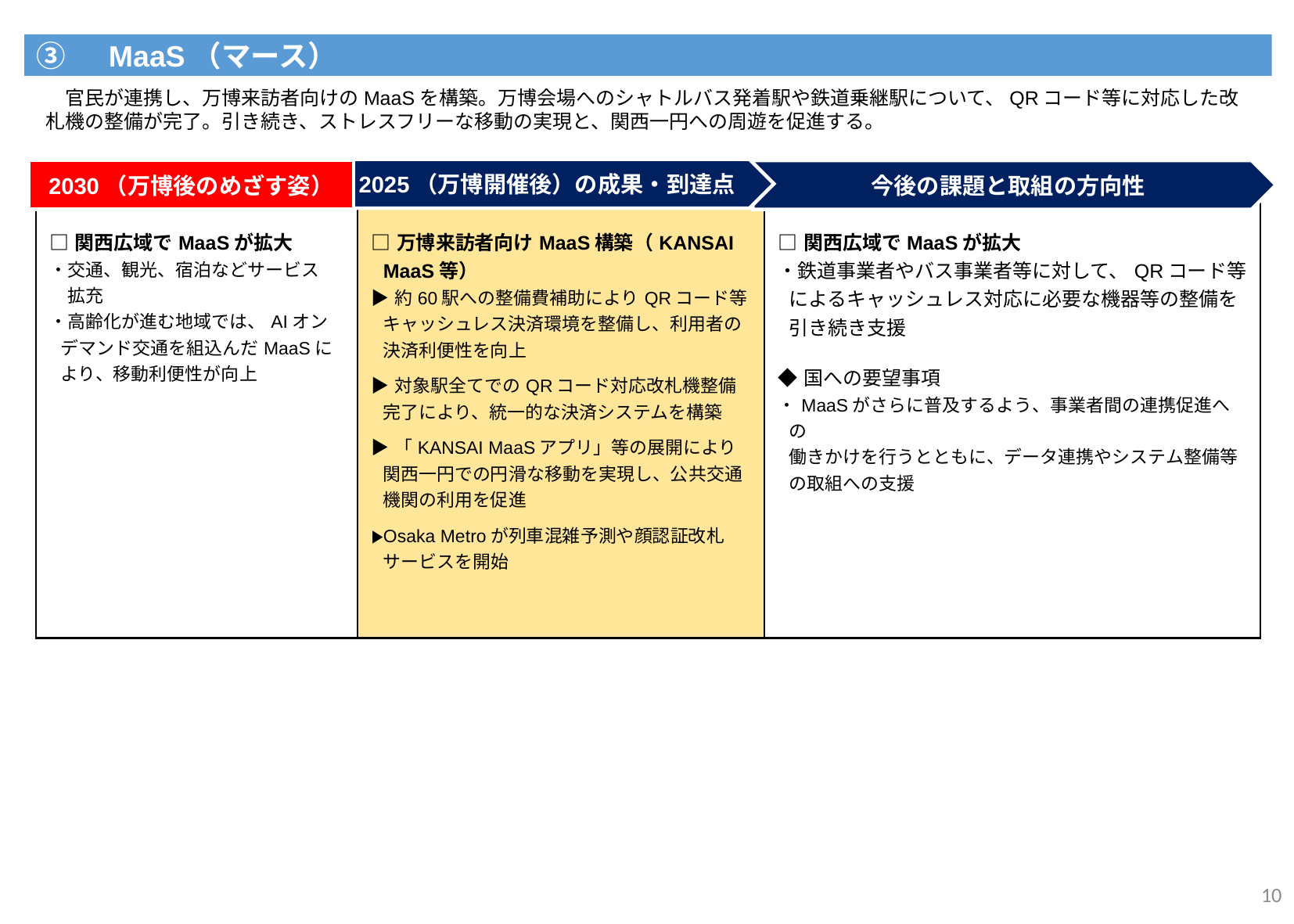

③　MaaS（マース）
　官民が連携し、万博来訪者向けのMaaSを構築。万博会場へのシャトルバス発着駅や鉄道乗継駅について、QRコード等に対応した改札機の整備が完了。引き続き、ストレスフリーな移動の実現と、関西一円への周遊を促進する。
2025（万博開催後）の成果・到達点
2030（万博後のめざす姿）
今後の課題と取組の方向性
| □関西広域でMaaSが拡大 ・交通、観光、宿泊などサービス 　拡充 ・高齢化が進む地域では、AIオンデマンド交通を組込んだMaaSにより、移動利便性が向上 | □万博来訪者向けMaaS構築（KANSAI MaaS等）　 ▶約60駅への整備費補助によりQRコード等キャッシュレス決済環境を整備し、利用者の 決済利便性を向上 ▶対象駅全てでのQRコード対応改札機整備完了により、統一的な決済システムを構築 ▶「KANSAI MaaSアプリ」等の展開により関西一円での円滑な移動を実現し、公共交通機関の利用を促進 ▶Osaka Metroが列車混雑予測や顔認証改札サービスを開始 | □関西広域でMaaSが拡大 ・鉄道事業者やバス事業者等に対して、QRコード等によるキャッシュレス対応に必要な機器等の整備を引き続き支援 ◆国への要望事項 ・MaaSがさらに普及するよう、事業者間の連携促進への 働きかけを行うとともに、データ連携やシステム整備等の取組への支援 |
| --- | --- | --- |
10